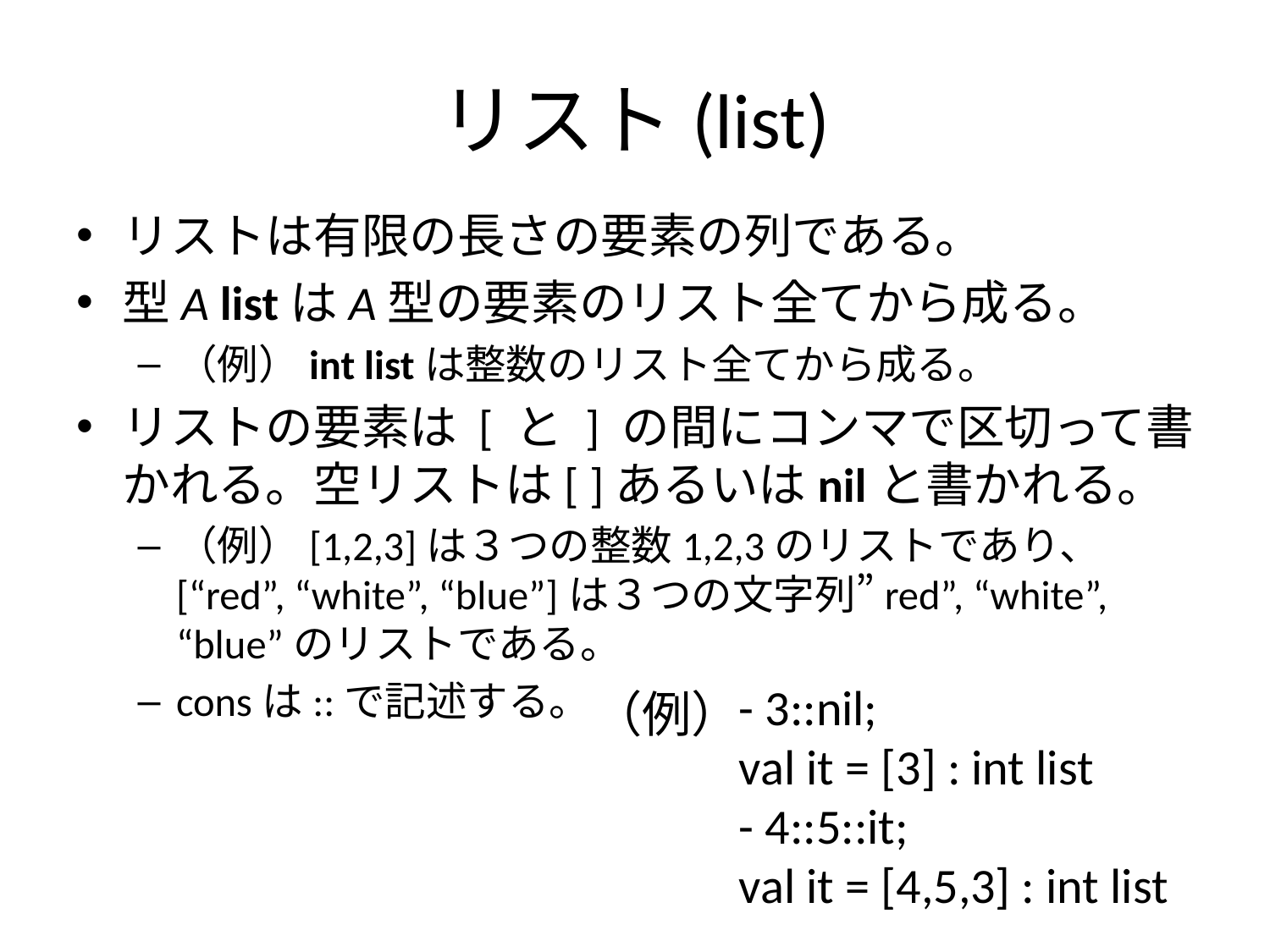

# リスト(list)
リストは有限の長さの要素の列である。
型A listはA型の要素のリスト全てから成る。
（例）int listは整数のリスト全てから成る。
リストの要素は [ と ] の間にコンマで区切って書かれる。空リストは[ ]あるいはnilと書かれる。
（例）[1,2,3]は３つの整数1,2,3のリストであり、[“red”, “white”, “blue”]は３つの文字列”red”, “white”, “blue”のリストである。
consは::で記述する。

- 3::nil;
val it = [3] : int list
- 4::5::it;
val it = [4,5,3] : int list
（例）